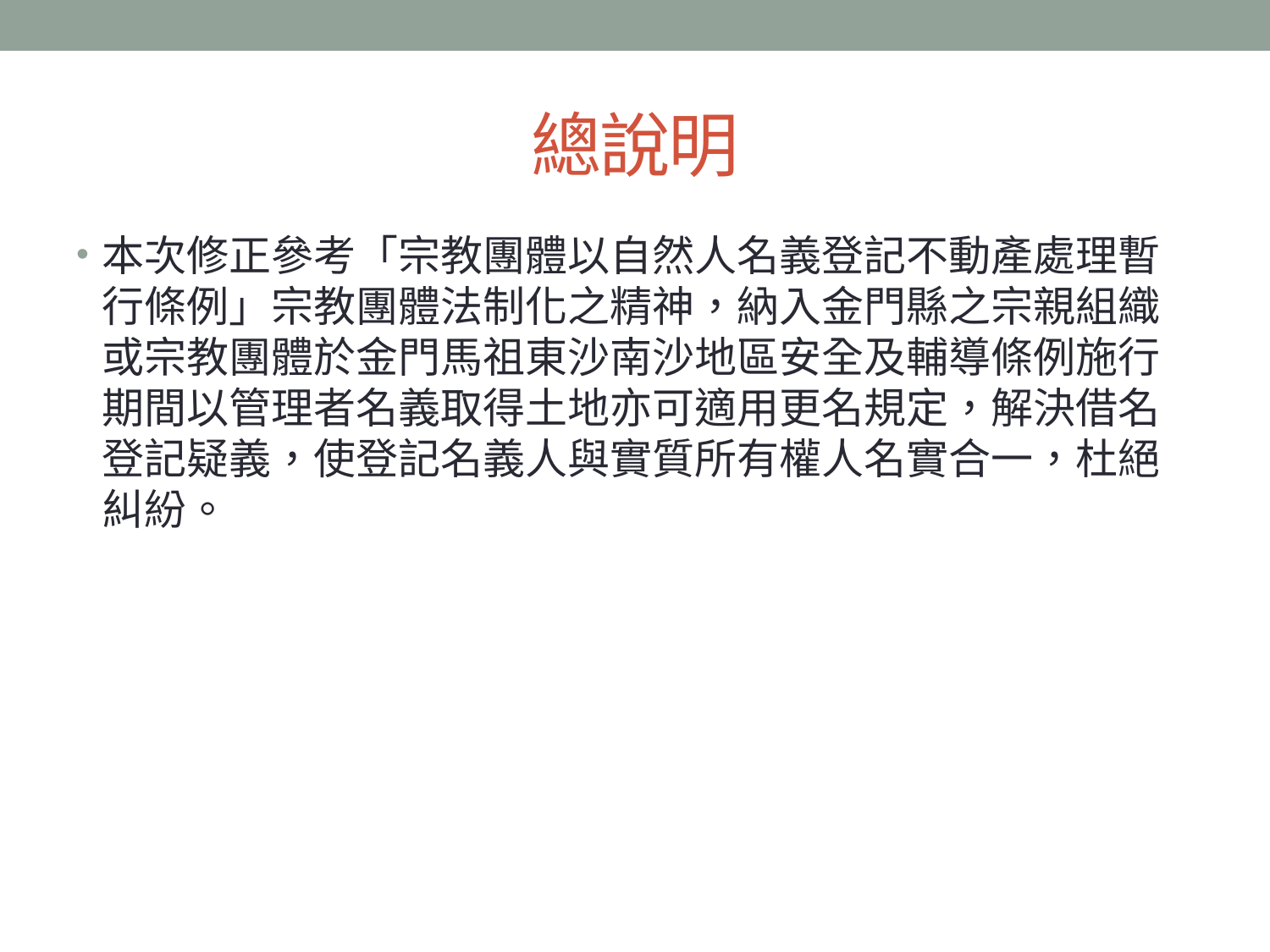

# 總說明
本次修正參考「宗教團體以自然人名義登記不動產處理暫行條例」宗教團體法制化之精神，納入金門縣之宗親組織或宗教團體於金門馬祖東沙南沙地區安全及輔導條例施行期間以管理者名義取得土地亦可適用更名規定，解決借名登記疑義，使登記名義人與實質所有權人名實合一，杜絕糾紛。